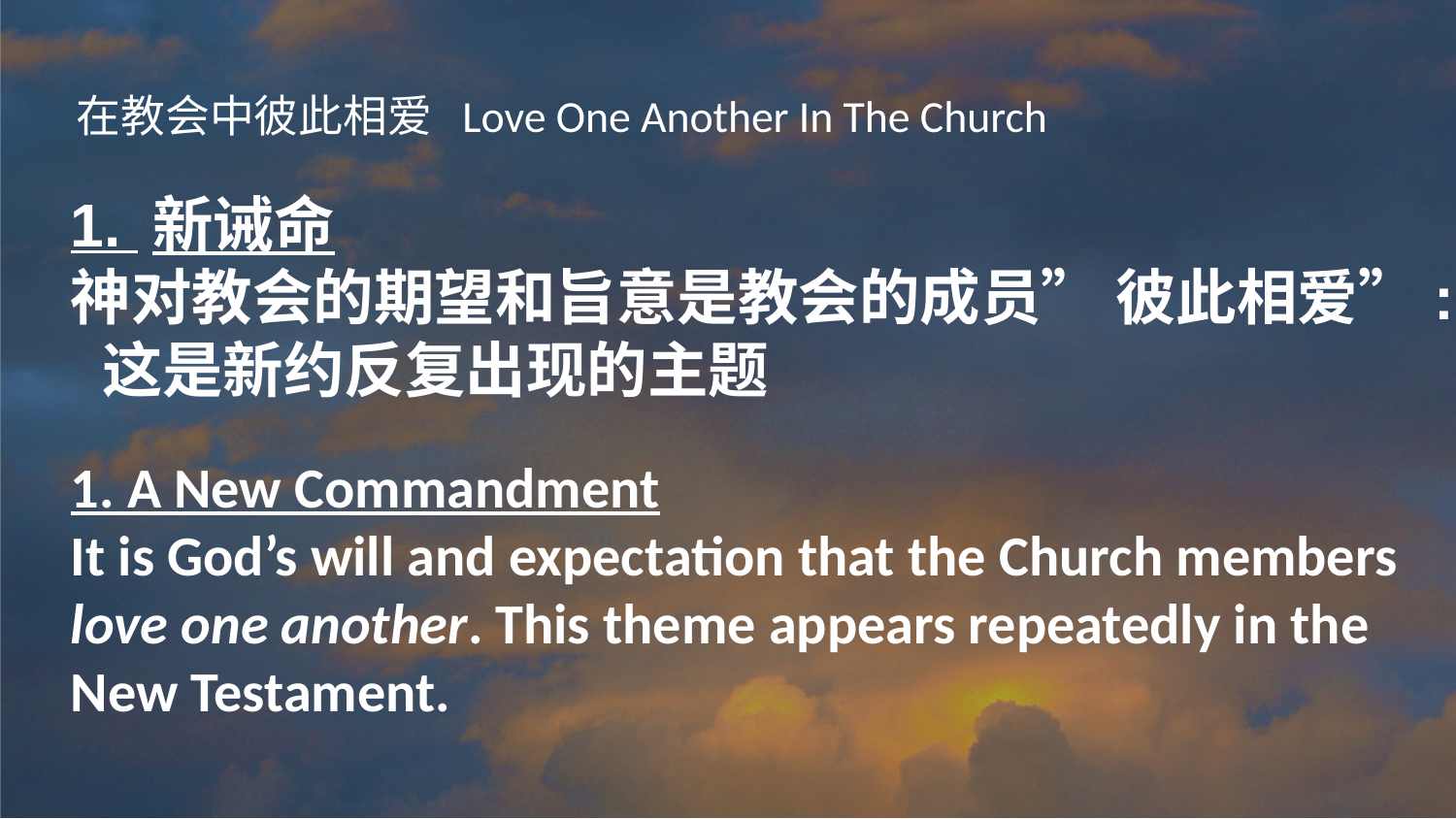

在教会中彼此相爱  Love One Another In The Church
1. 新诫命
神对教会的期望和旨意是教会的成员” 彼此相爱”: 这是新约反复出现的主题
1. A New Commandment
It is God’s will and expectation that the Church members love one another. This theme appears repeatedly in the New Testament.